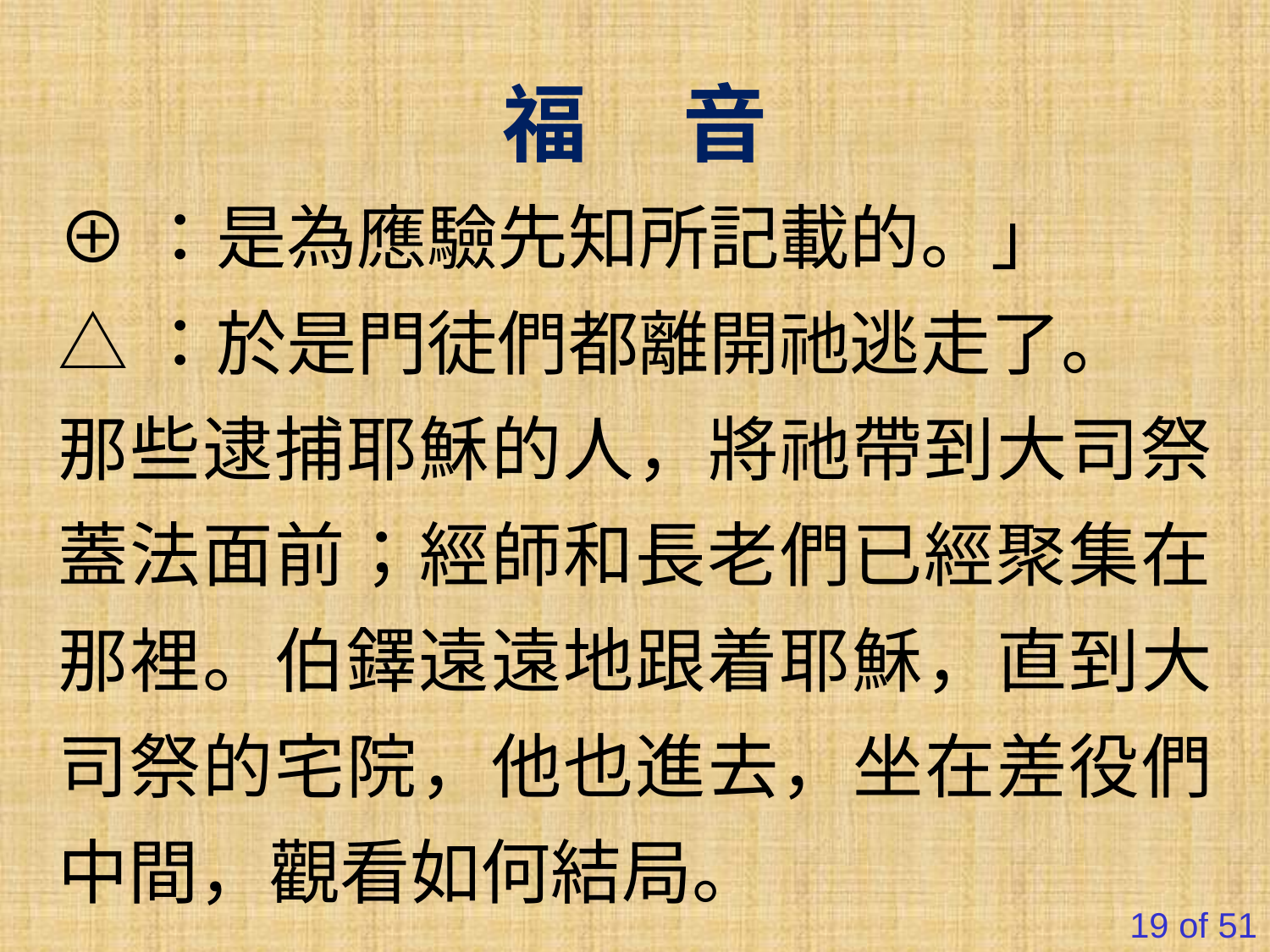

福     音
⊕：是為應驗先知所記載的。」
△：於是門徒們都離開祂逃走了。
那些逮捕耶穌的人，將祂帶到大司祭蓋法面前；經師和長老們已經聚集在那裡。伯鐸遠遠地跟着耶穌，直到大司祭的宅院，他也進去，坐在差役們中間，觀看如何結局。
19 of 51